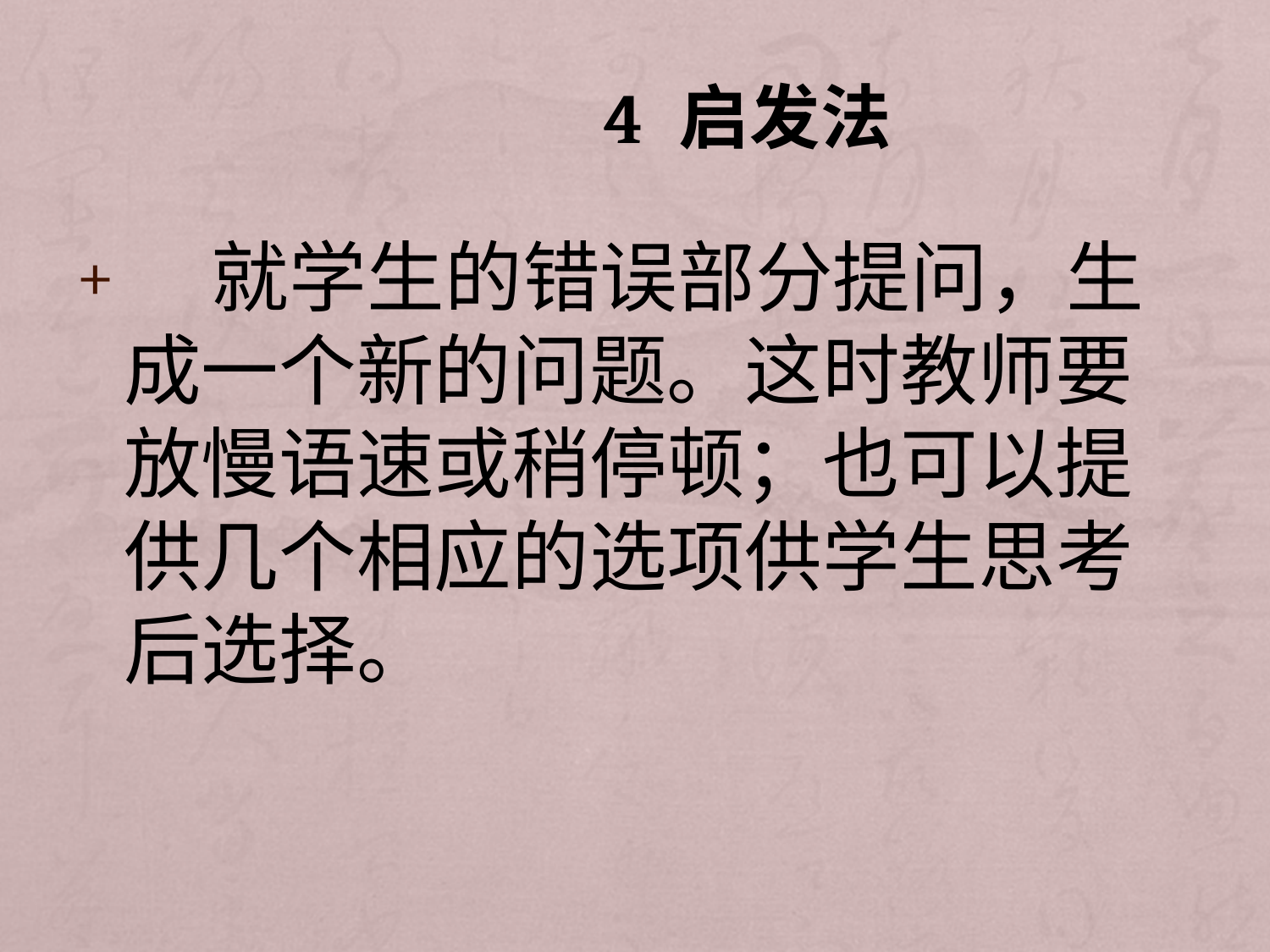

# 4 启发法
    就学生的错误部分提问，生成一个新的问题。这时教师要放慢语速或稍停顿；也可以提供几个相应的选项供学生思考后选择。